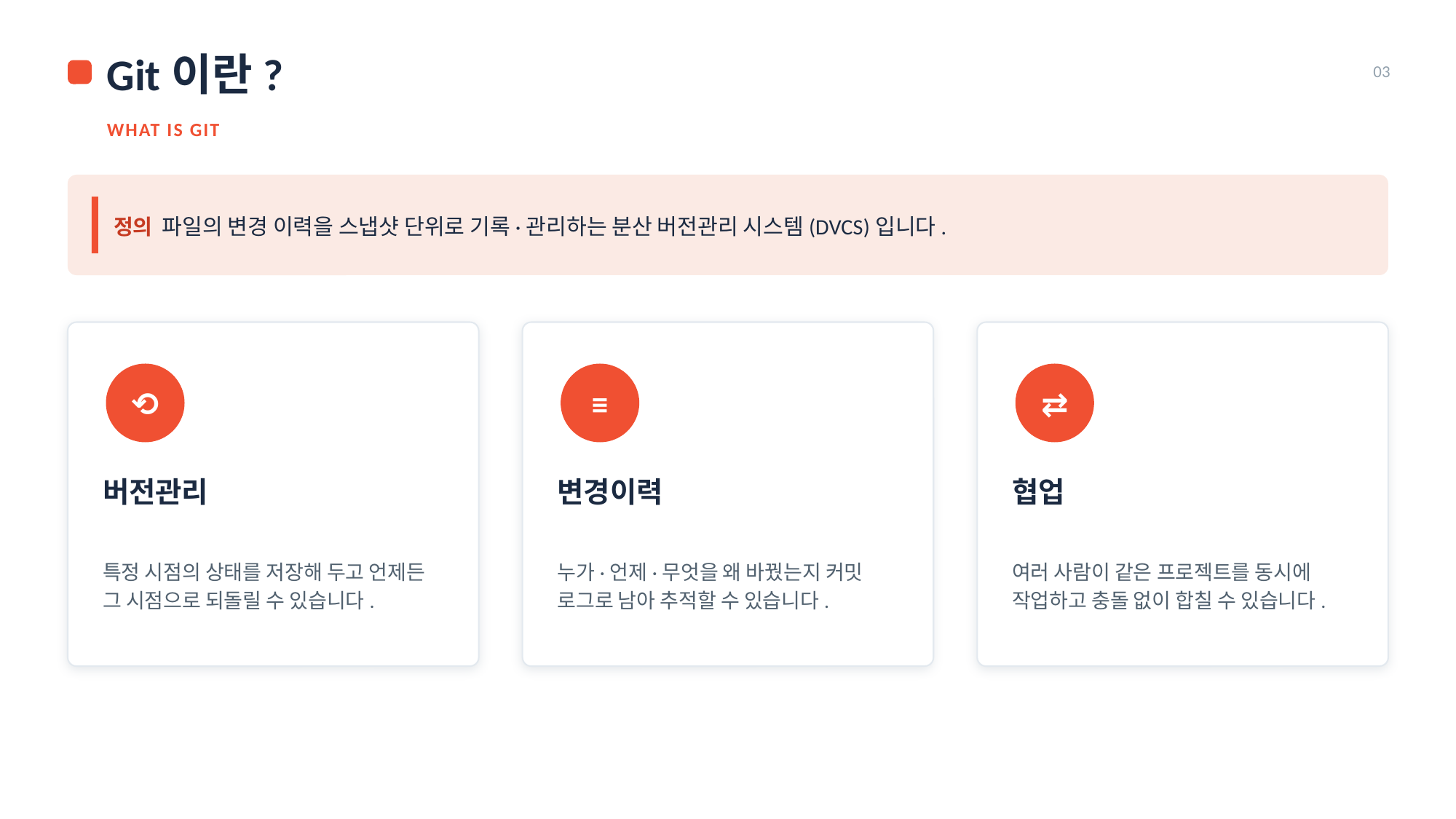

Git이란?
03

WHAT IS GIT

정의  파일의 변경 이력을 스냅샷 단위로 기록·관리하는 분산 버전관리 시스템(DVCS)입니다.

⟲

≡

⇄
버전관리
변경이력
협업
특정 시점의 상태를 저장해 두고 언제든 그 시점으로 되돌릴 수 있습니다.
누가·언제·무엇을 왜 바꿨는지 커밋 로그로 남아 추적할 수 있습니다.
여러 사람이 같은 프로젝트를 동시에 작업하고 충돌 없이 합칠 수 있습니다.